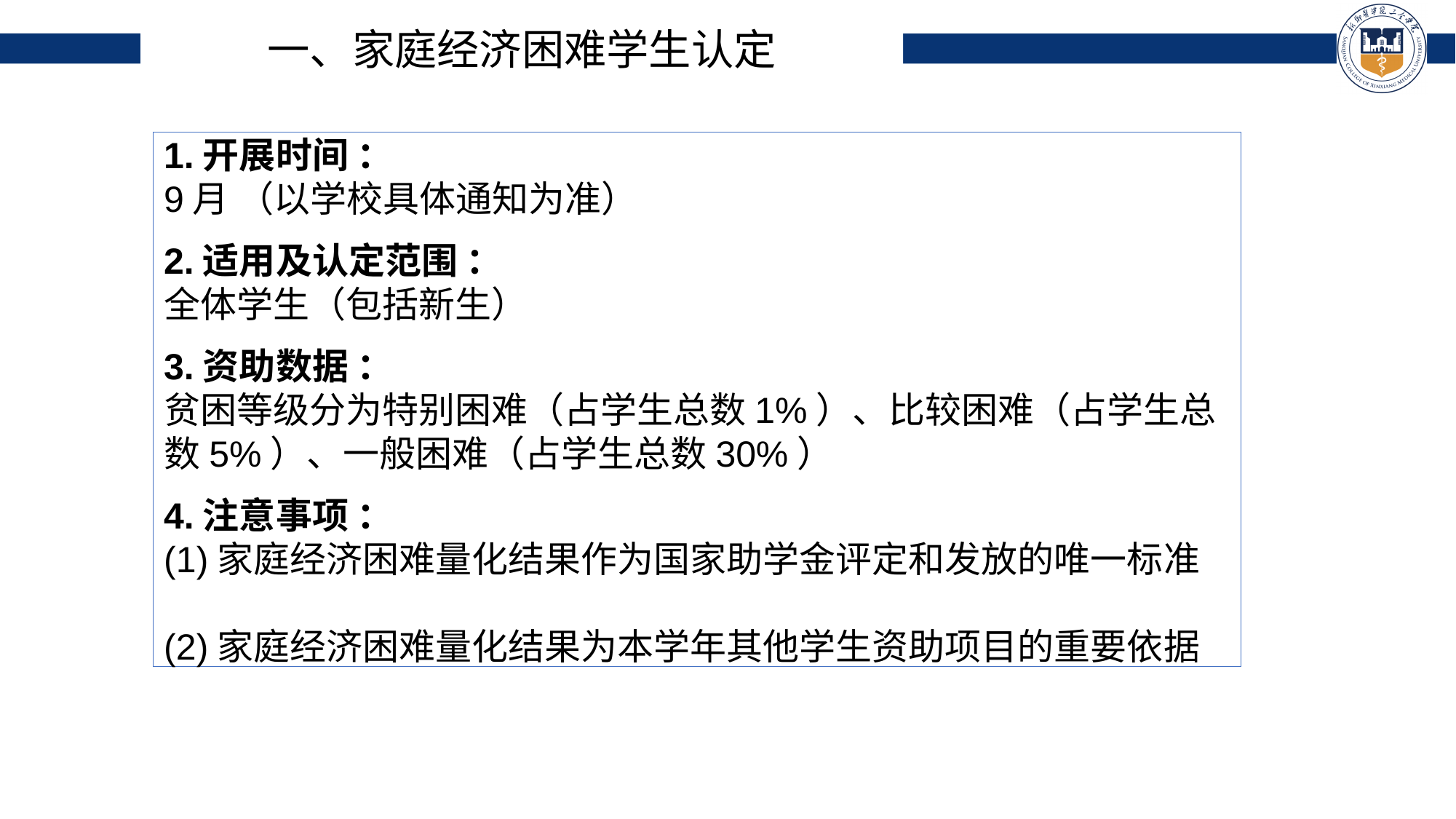

一、家庭经济困难学生认定
1.开展时间 ：
9月 （以学校具体通知为准）
2.适用及认定范围 ：
全体学生（包括新生）
3.资助数据 ：
贫困等级分为特别困难（占学生总数1%）、比较困难（占学生总数5%）、一般困难（占学生总数30%）
4.注意事项 ：
(1)家庭经济困难量化结果作为国家助学金评定和发放的唯一标准
(2)家庭经济困难量化结果为本学年其他学生资助项目的重要依据